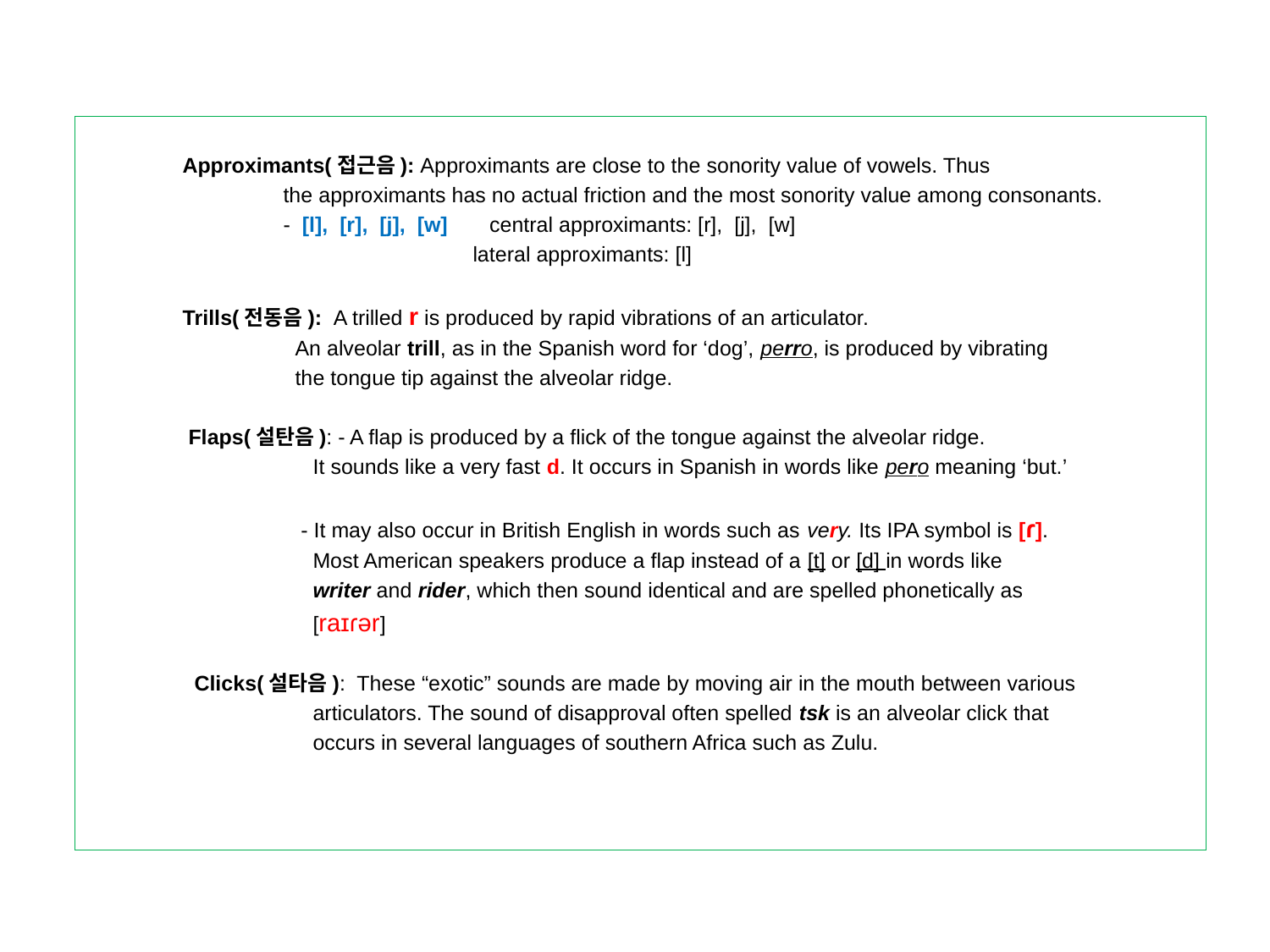

Approximants(접근음): Approximants are close to the sonority value of vowels. Thus
                                 the approximants has no actual friction and the most sonority value among consonants.
                                 -  [l],  [r],  [j],  [w]       central approximants: [r],  [j],  [w]
                                                                 lateral approximants: [l]

                Trills(전동음):  A trilled r is produced by rapid vibrations of an articulator.
                                   An alveolar trill, as in the Spanish word for ‘dog’, perro, is produced by vibrating
                                   the tongue tip against the alveolar ridge.

                 Flaps(설탄음): - A flap is produced by a flick of the tongue against the alveolar ridge.
                                      It sounds like a very fast d. It occurs in Spanish in words like pero meaning ‘but.’

                                    - It may also occur in British English in words such as very. Its IPA symbol is [ɾ].
                                      Most American speakers produce a flap instead of a [t] or [d] in words like
                                      writer and rider, which then sound identical and are spelled phonetically as
                                      [raɪɾər]

                  Clicks(설타음):  These “exotic” sounds are made by moving air in the mouth between various
                                      articulators. The sound of disapproval often spelled tsk is an alveolar click that
                                      occurs in several languages of southern Africa such as Zulu.